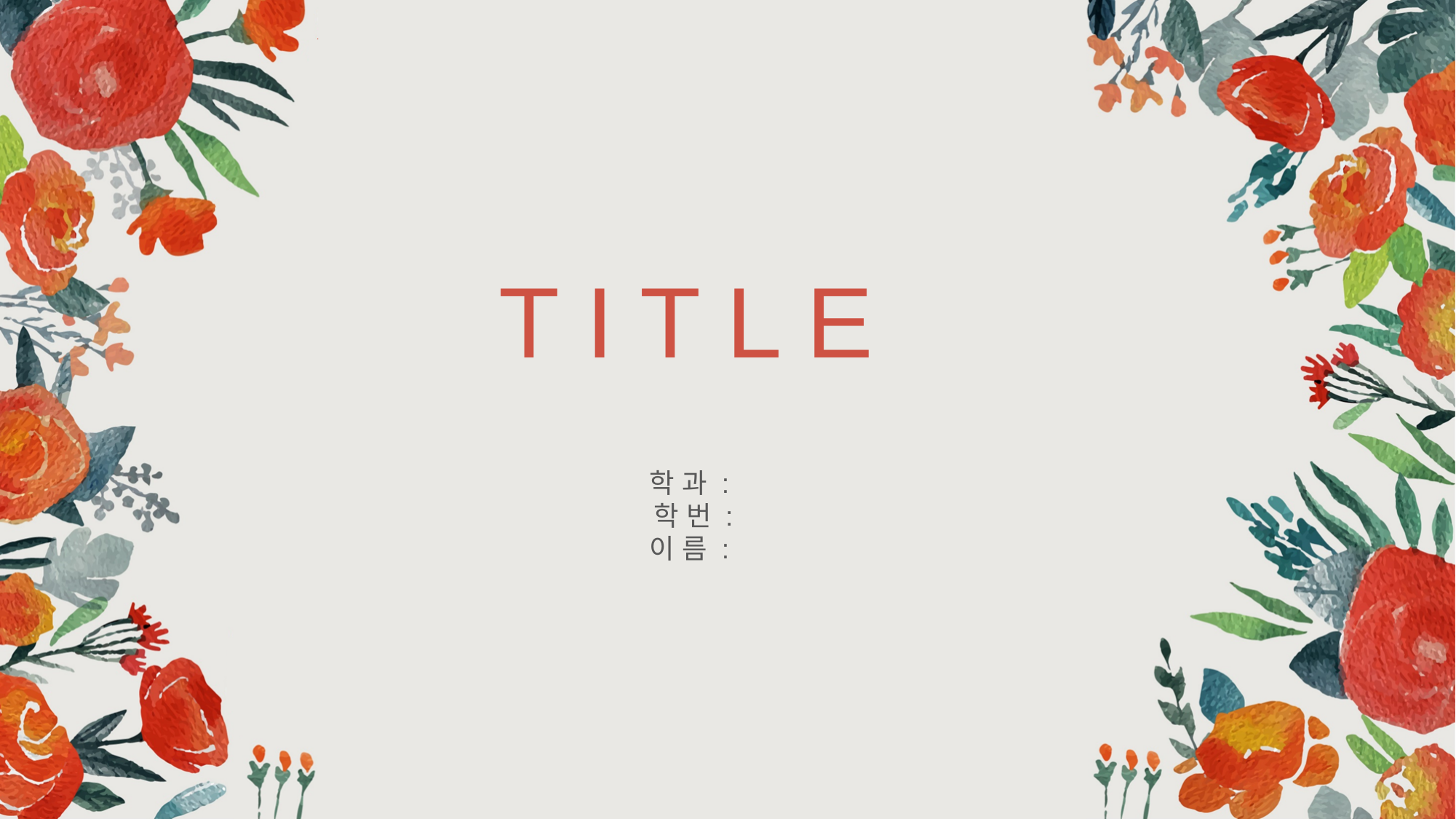

T I T L E
학 과 :
학 번 :
이 름 :